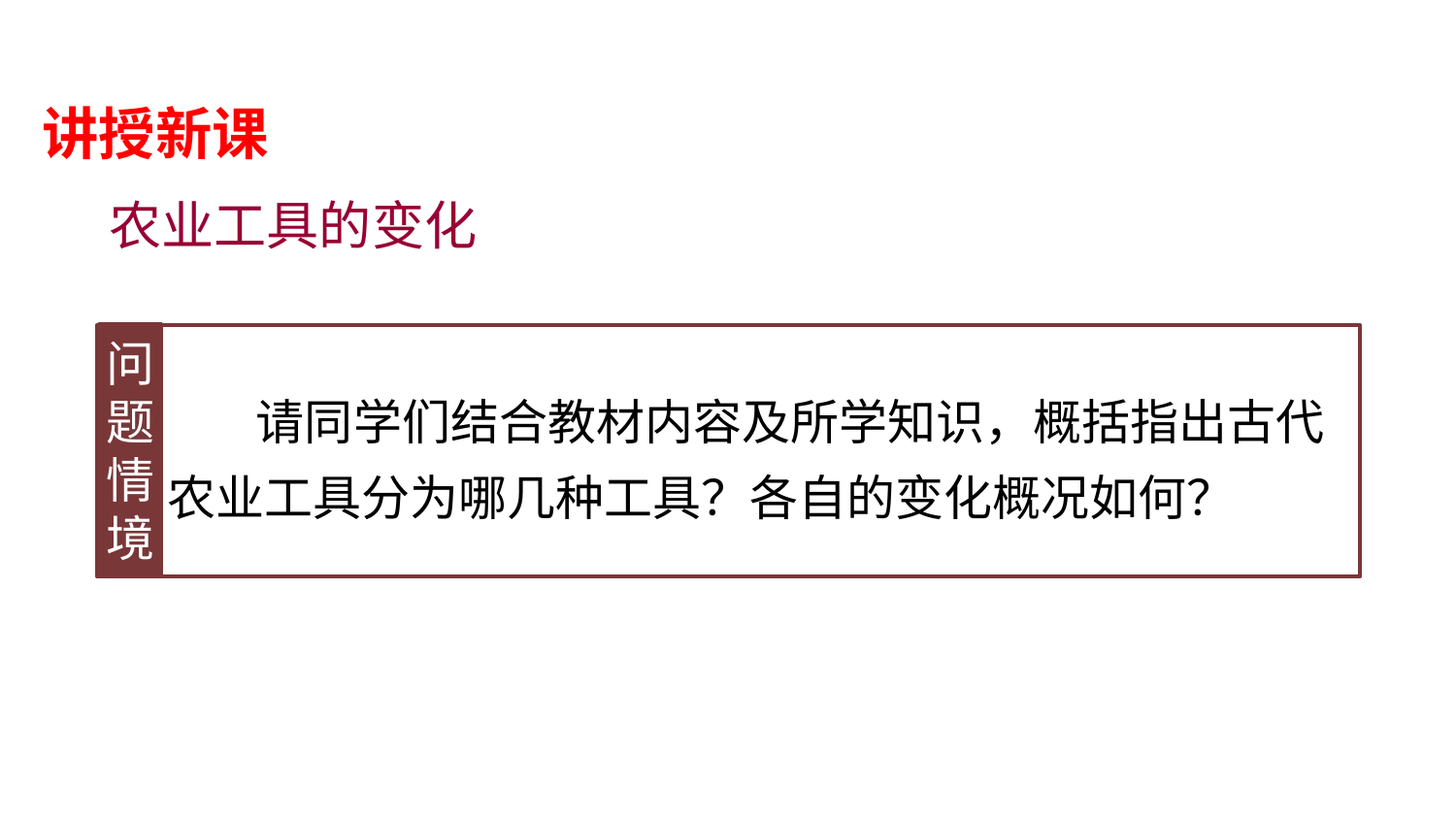

讲授新课
农业工具的变化
问题情境

请同学们结合教材内容及所学知识，概括指出古代农业工具分为哪几种工具？各自的变化概况如何？